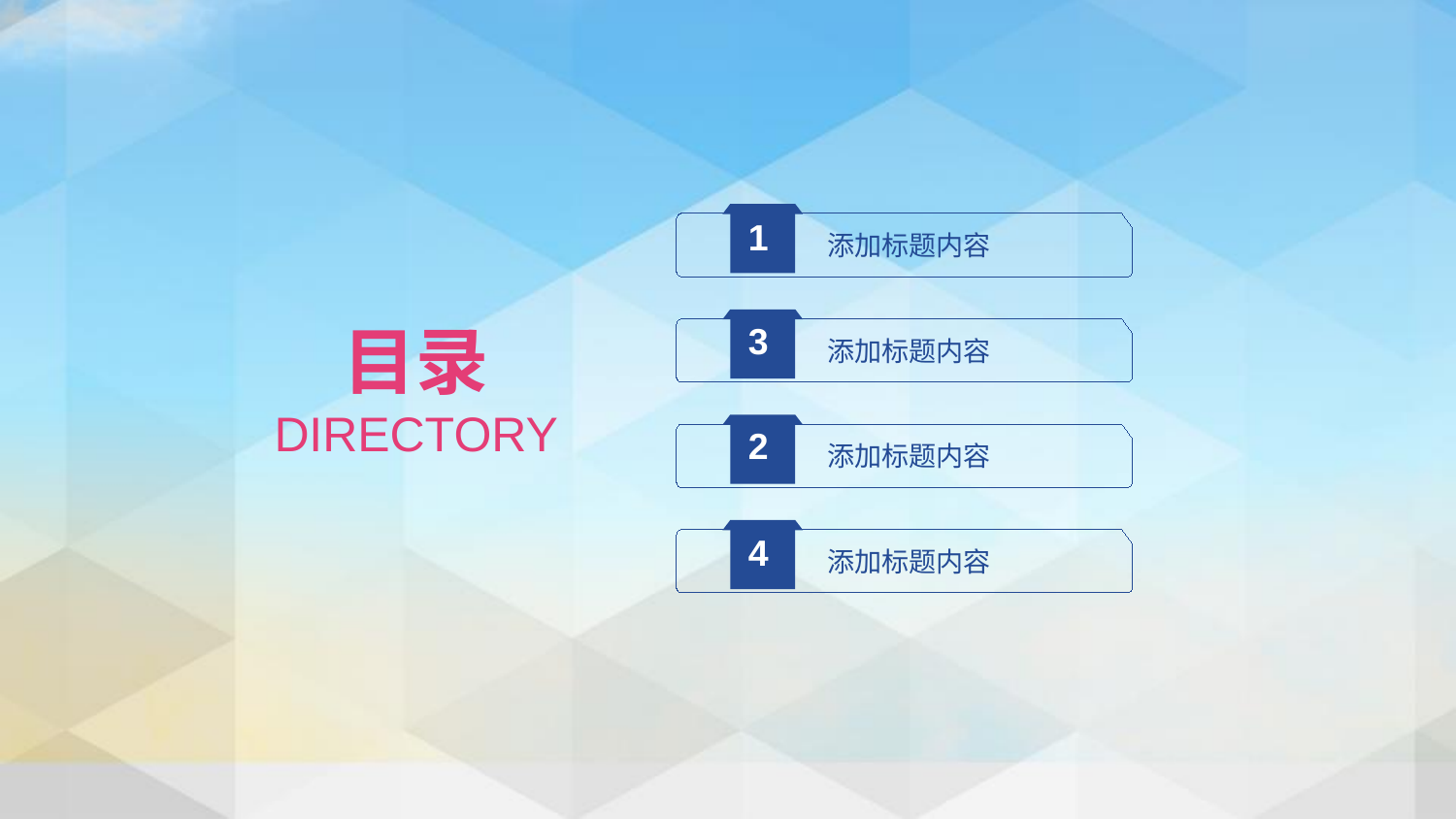

1

添加标题内容
目录

3

添加标题内容
DIRECTORY

2

添加标题内容

4

添加标题内容